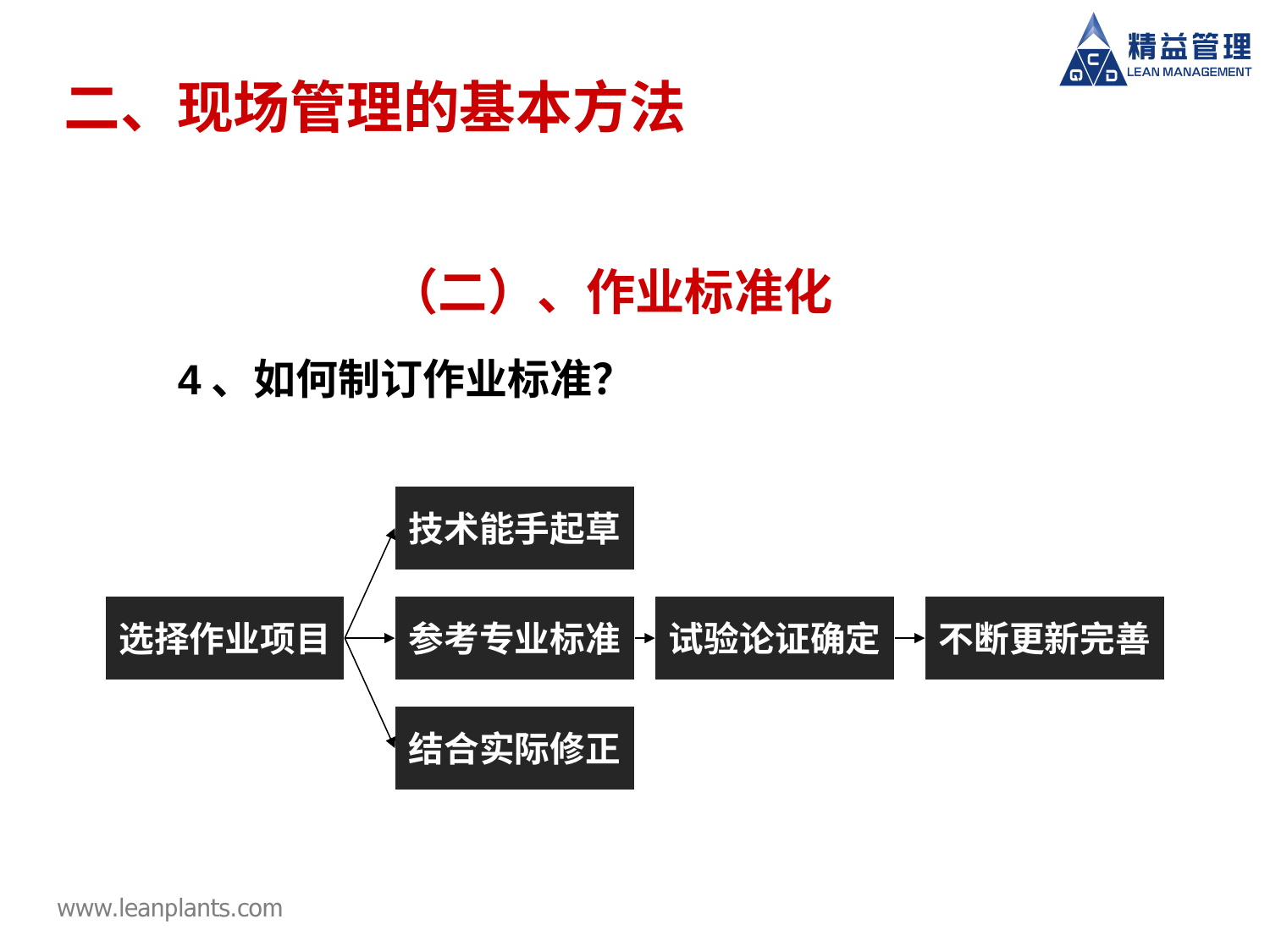

# 二、现场管理的基本方法
（二）、作业标准化
4、如何制订作业标准？

技术能手起草
选择作业项目
参考专业标准
试验论证确定
不断更新完善
结合实际修正